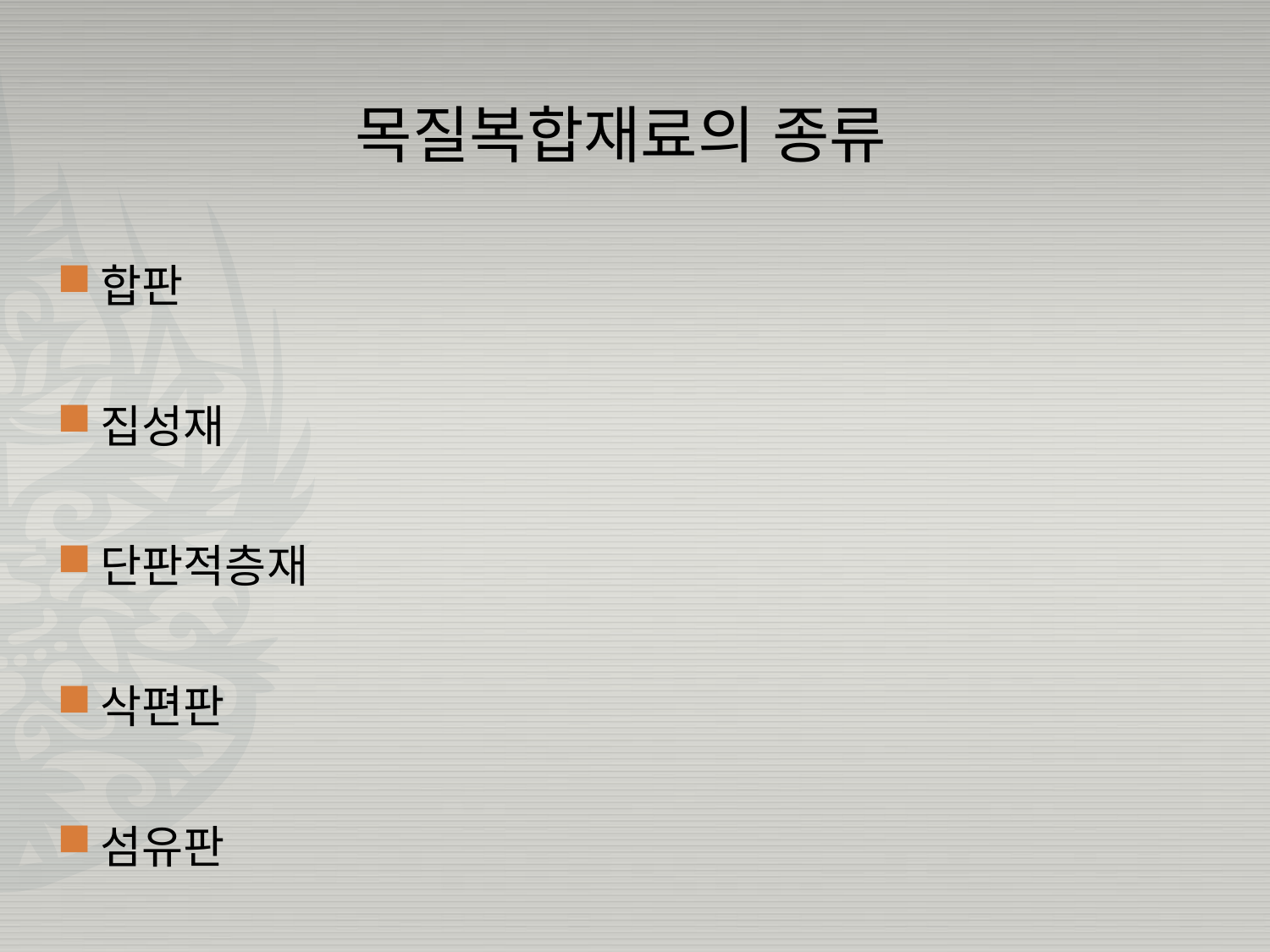

목질복합재료의 종류
합판
집성재
단판적층재
삭편판
섬유판